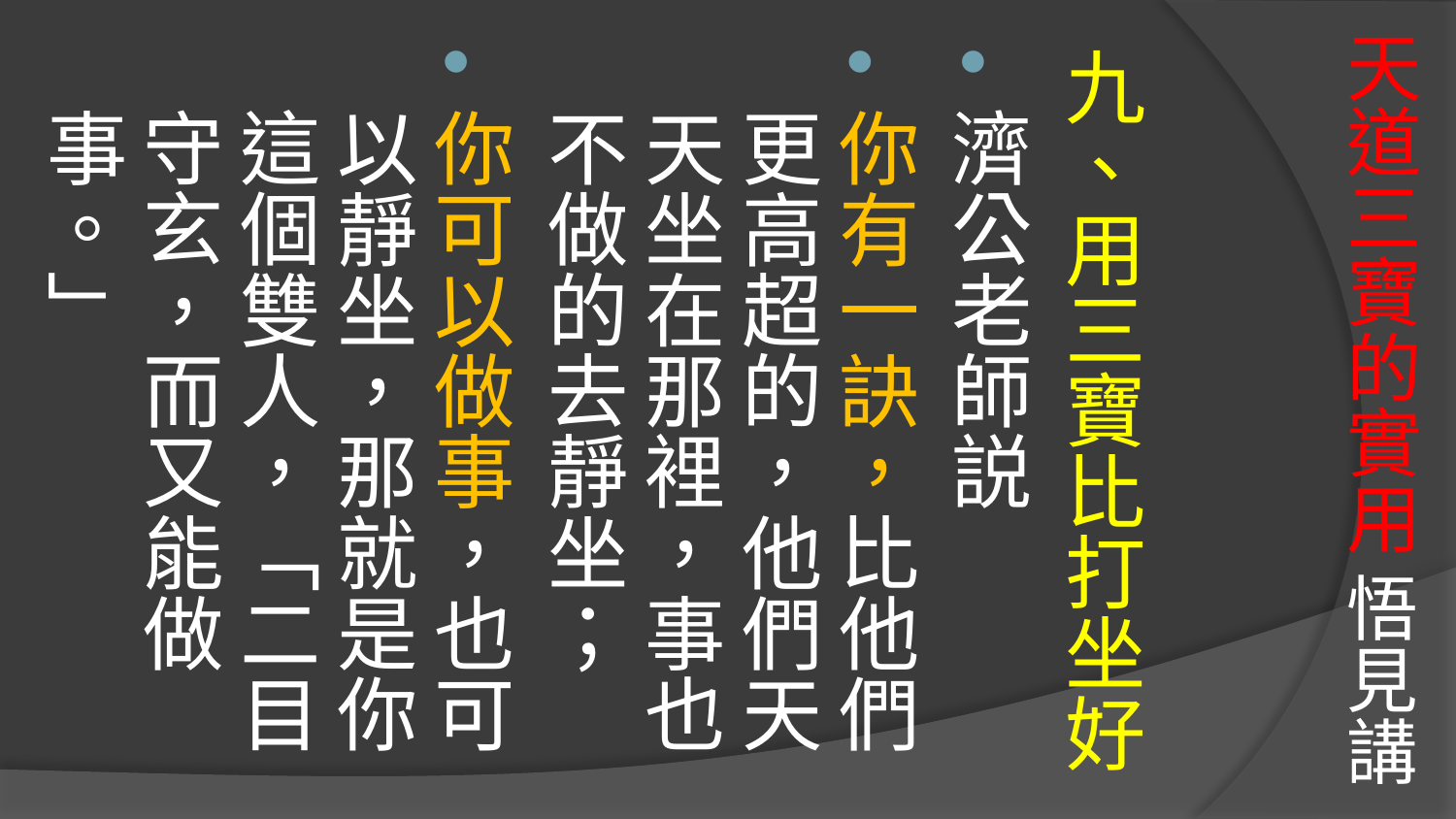

# 天道三寶的實用 悟見講
九、用三寶比打坐好
濟公老師説
你有一訣，比他們更高超的，他們天天坐在那裡，事也不做的去靜坐；
你可以做事，也可以靜坐，那就是你這個雙人，「二目守玄，而又能做事。」